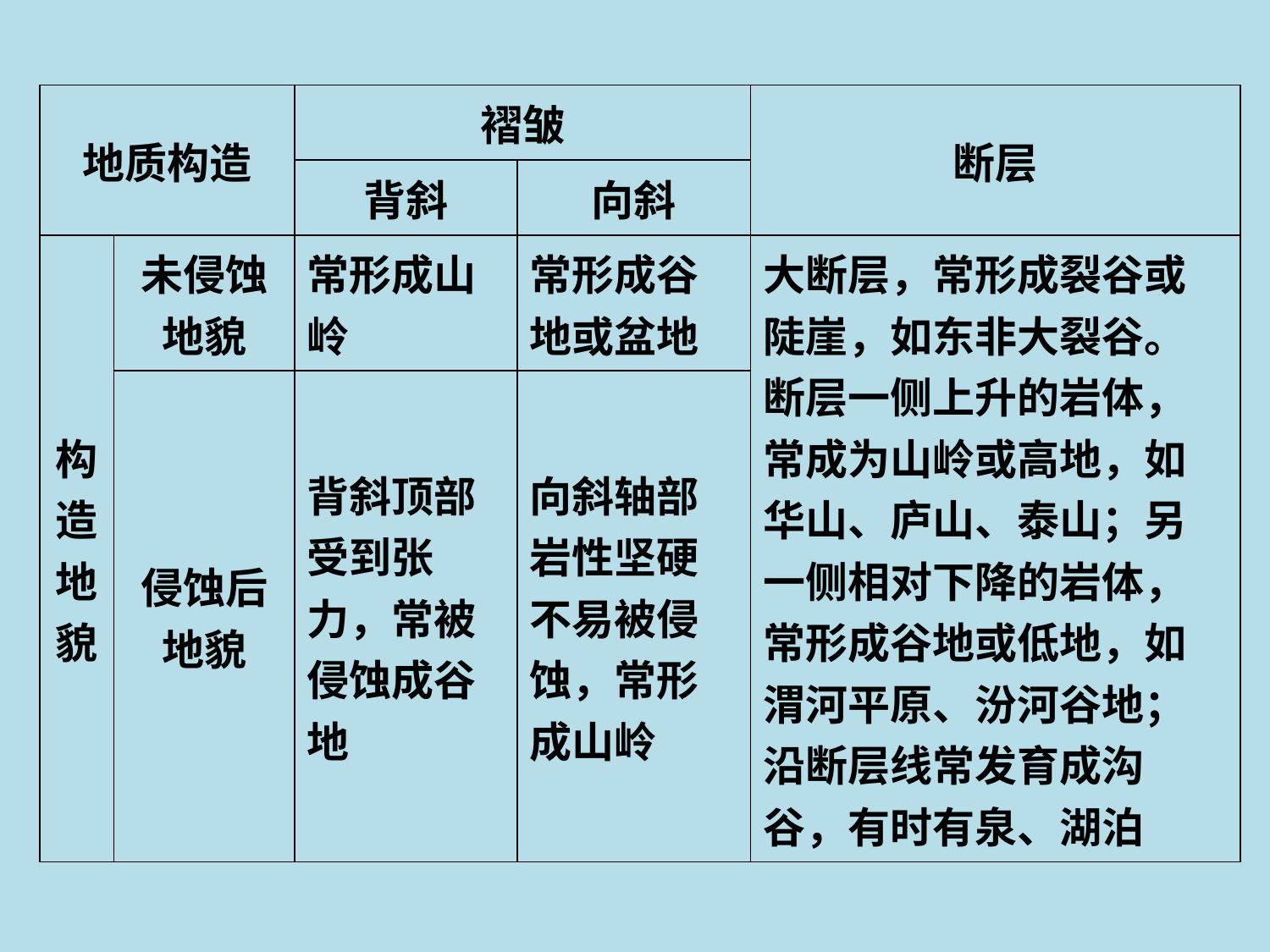

| 地质构造 |  | 褶皱 |  | 断层 |
| --- | --- | --- | --- | --- |
|  |  | 背斜 | 向斜 |  |
| 构造地貌 | 未侵蚀地貌 | 常形成山岭 | 常形成谷地或盆地 | 大断层，常形成裂谷或陡崖，如东非大裂谷。断层一侧上升的岩体，常成为山岭或高地，如华山、庐山、泰山；另一侧相对下降的岩体，常形成谷地或低地，如渭河平原、汾河谷地；沿断层线常发育成沟谷，有时有泉、湖泊 |
|  | 侵蚀后地貌 | 背斜顶部受到张力，常被侵蚀成谷地 | 向斜轴部岩性坚硬不易被侵蚀，常形成山岭 |  |